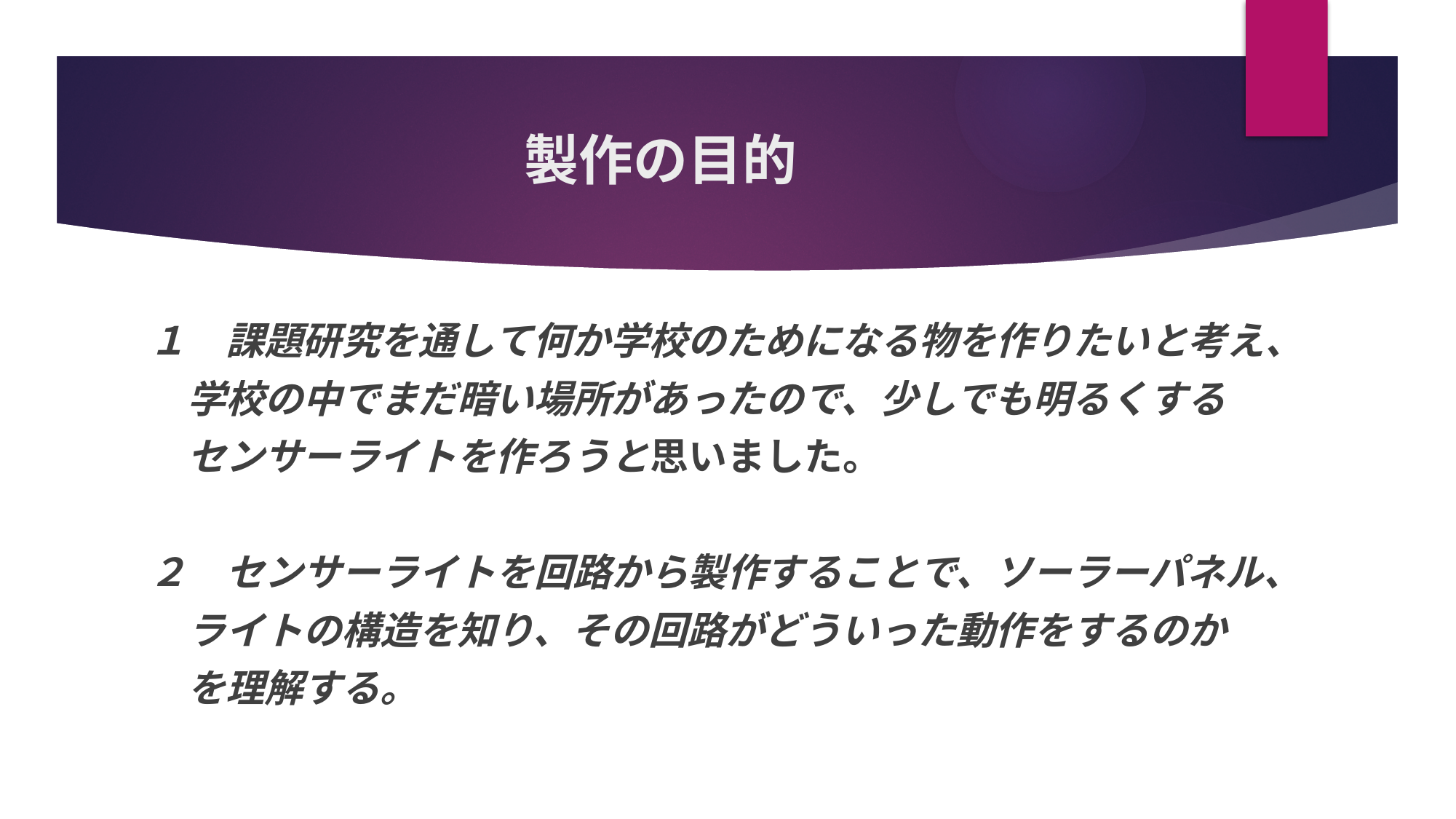

# 製作の目的
１　課題研究を通して何か学校のためになる物を作りたいと考え、
　学校の中でまだ暗い場所があったので、少しでも明るくする
　センサーライトを作ろうと思いました。

２　センサーライトを回路から製作することで、ソーラーパネル、
　ライトの構造を知り、その回路がどういった動作をするのか
　を理解する。